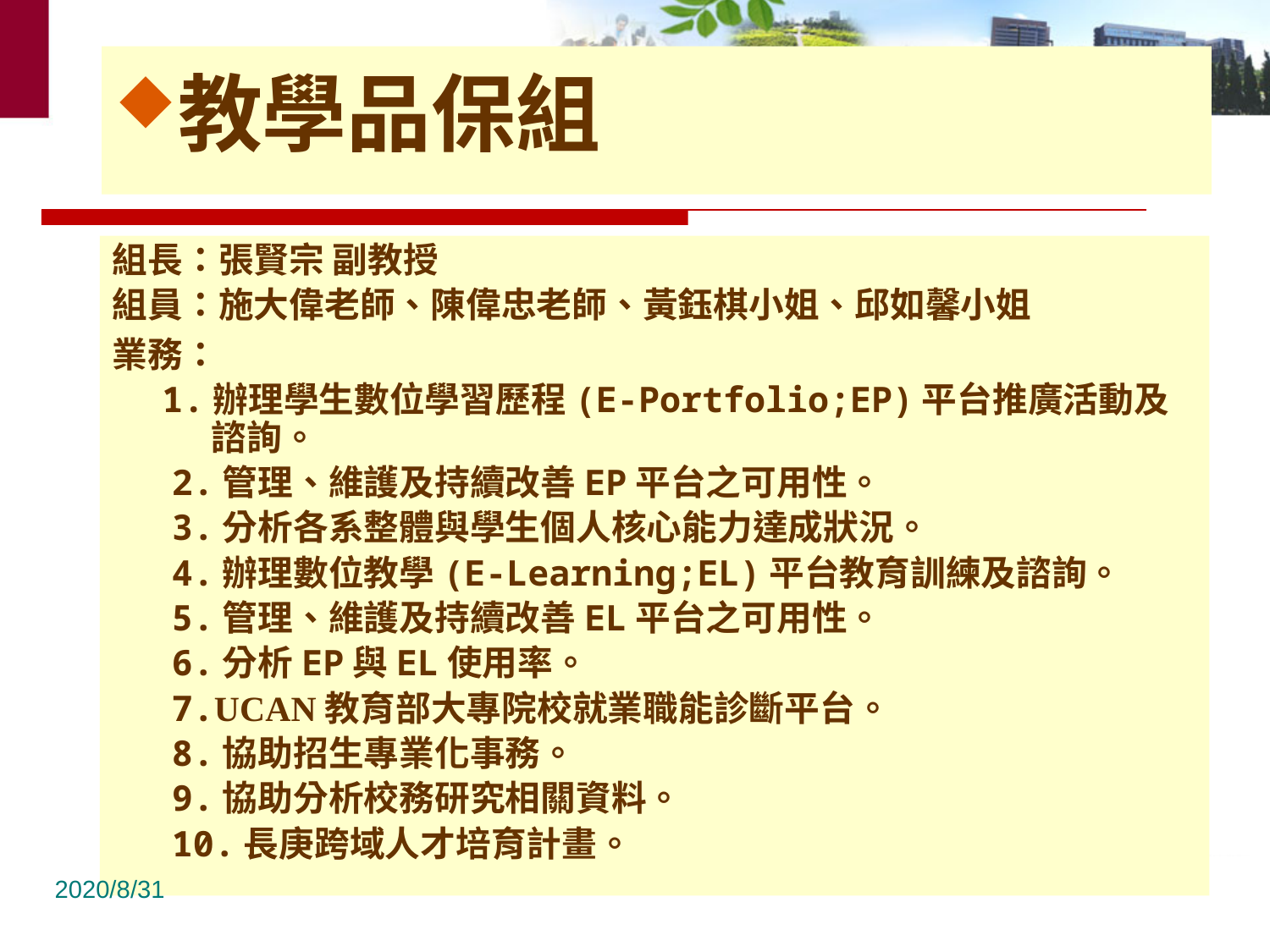

教學品保組
組長：張賢宗 副教授
組員：施大偉老師、陳偉忠老師、黃鈺棋小姐、邱如馨小姐
業務：
1.辦理學生數位學習歷程(E-Portfolio;EP)平台推廣活動及諮詢。
2.管理、維護及持續改善EP平台之可用性。
3.分析各系整體與學生個人核心能力達成狀況。
4.辦理數位教學(E-Learning;EL)平台教育訓練及諮詢。
5.管理、維護及持續改善EL平台之可用性。
6.分析EP與EL使用率。
7.UCAN教育部大專院校就業職能診斷平台。
8.協助招生專業化事務。
9.協助分析校務研究相關資料。
10.長庚跨域人才培育計畫。
2020/8/31